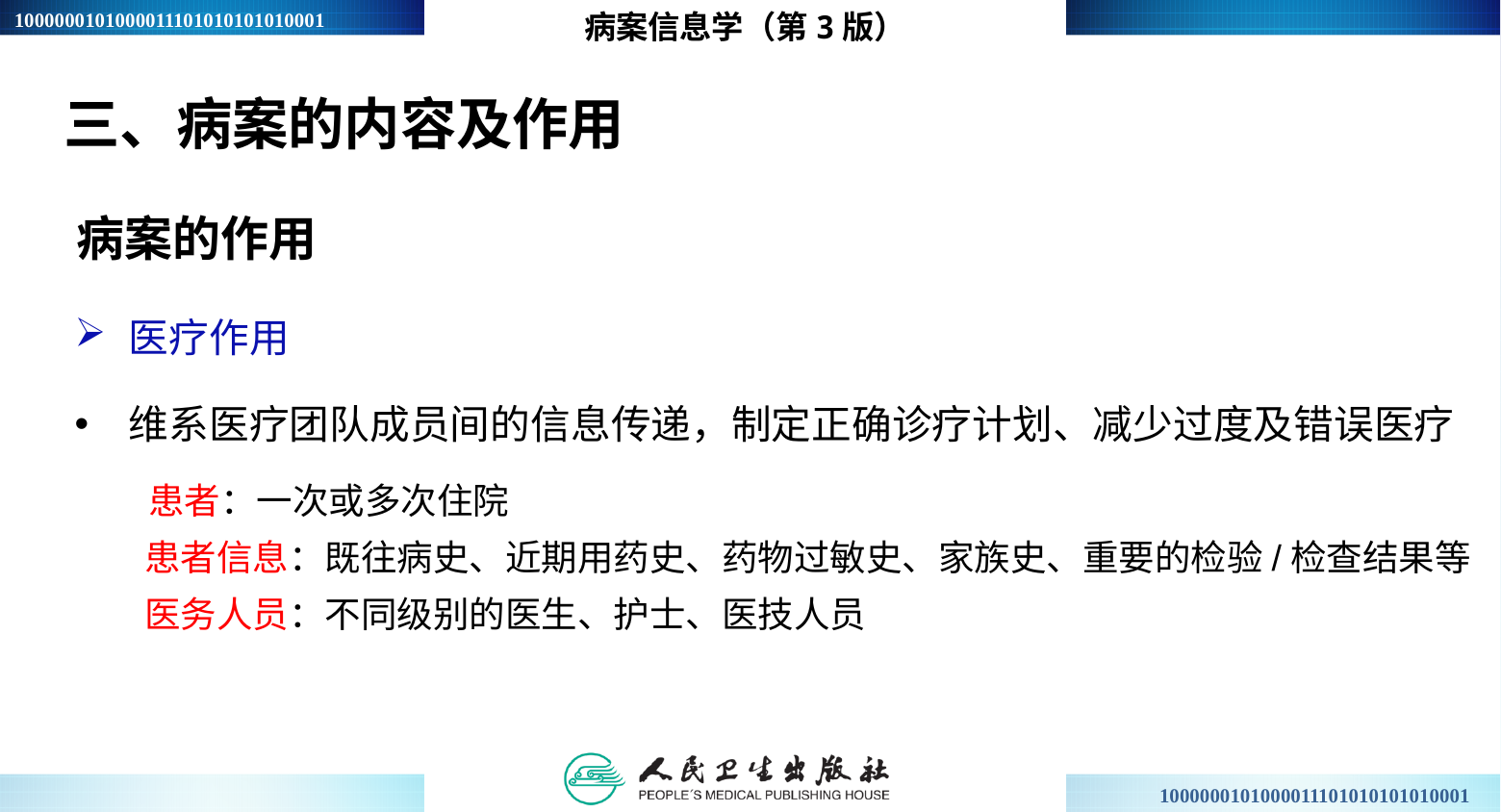

病案信息学（第3版）
三、病案的内容及作用
病案的作用
医疗作用
维系医疗团队成员间的信息传递，制定正确诊疗计划、减少过度及错误医疗
    患者：一次或多次住院
    患者信息：既往病史、近期用药史、药物过敏史、家族史、重要的检验/检查结果等
    医务人员：不同级别的医生、护士、医技人员